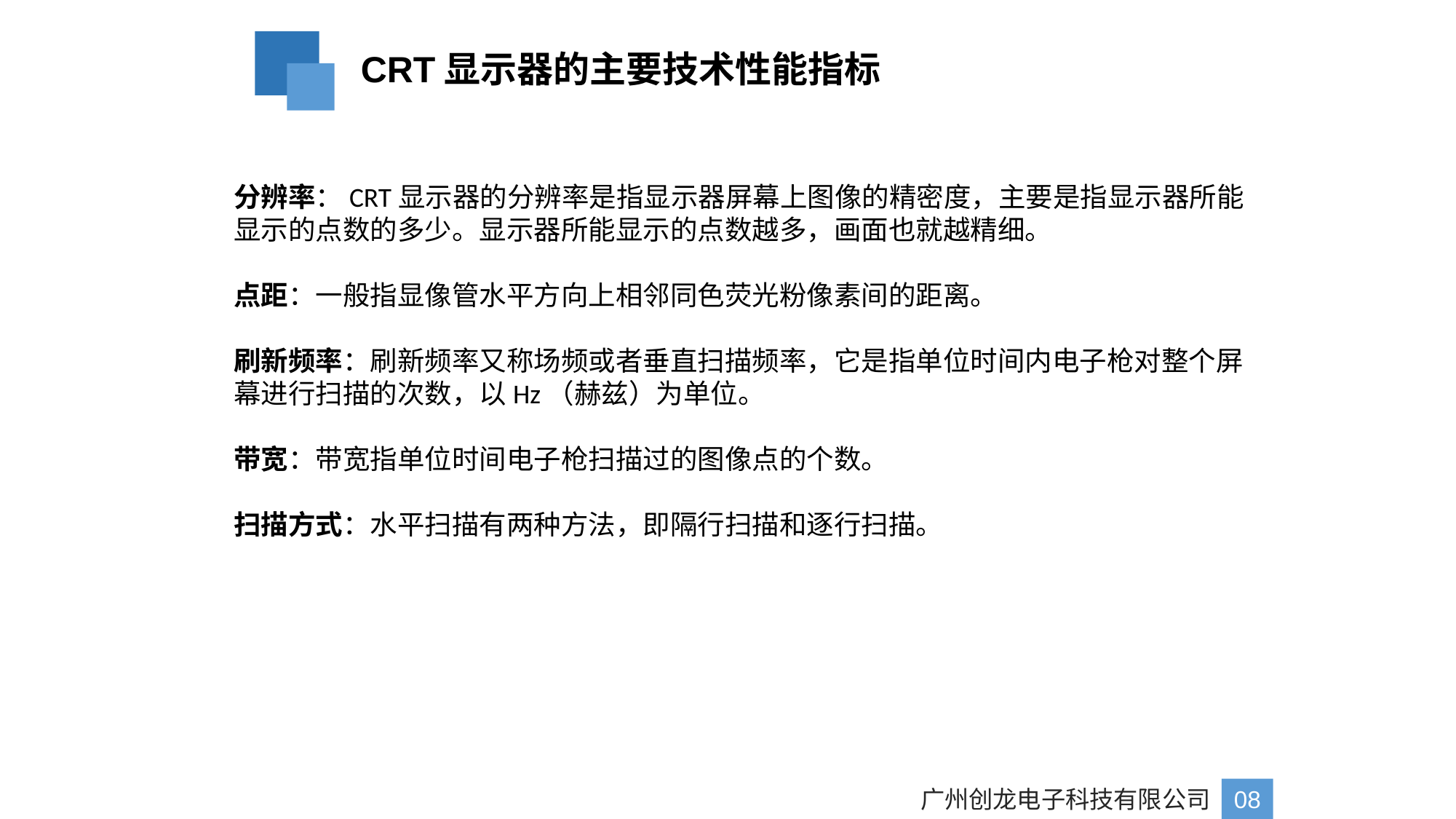

CRT显示器的主要技术性能指标
分辨率：CRT显示器的分辨率是指显示器屏幕上图像的精密度，主要是指显示器所能显示的点数的多少。显示器所能显示的点数越多，画面也就越精细。

点距：一般指显像管水平方向上相邻同色荧光粉像素间的距离。

刷新频率：刷新频率又称场频或者垂直扫描频率，它是指单位时间内电子枪对整个屏幕进行扫描的次数，以Hz（赫兹）为单位。

带宽：带宽指单位时间电子枪扫描过的图像点的个数。

扫描方式：水平扫描有两种方法，即隔行扫描和逐行扫描。

广州创龙电子科技有限公司
08